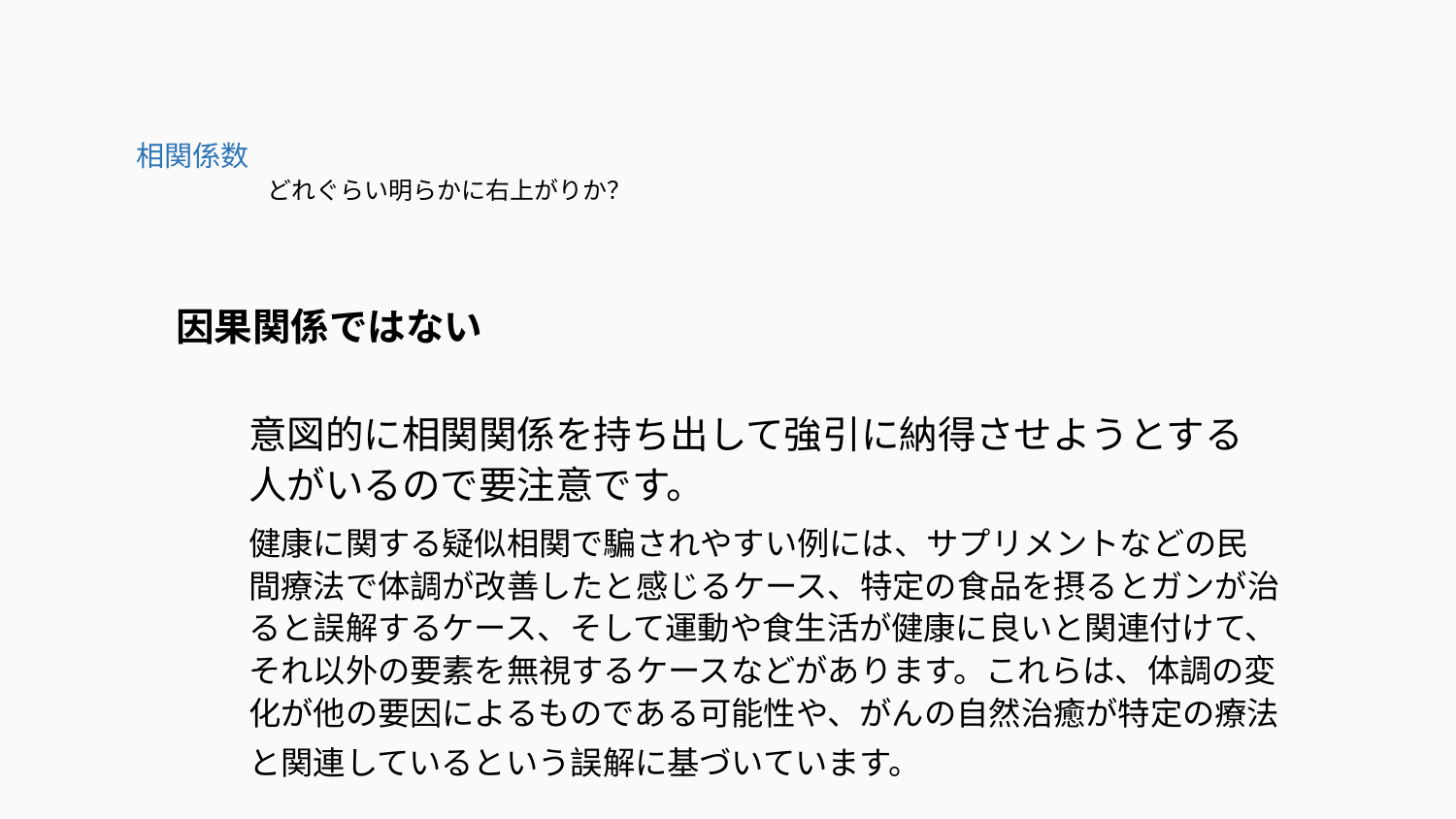

相関係数
どれぐらい明らかに右上がりか？
因果関係ではない

意図的に相関関係を持ち出して強引に納得させようとする人がいるので要注意です。
健康に関する疑似相関で騙されやすい例には、サプリメントなどの民間療法で体調が改善したと感じるケース、特定の食品を摂るとガンが治ると誤解するケース、そして運動や食生活が健康に良いと関連付けて、それ以外の要素を無視するケースなどがあります。これらは、体調の変化が他の要因によるものである可能性や、がんの自然治癒が特定の療法と関連しているという誤解に基づいています。﻿